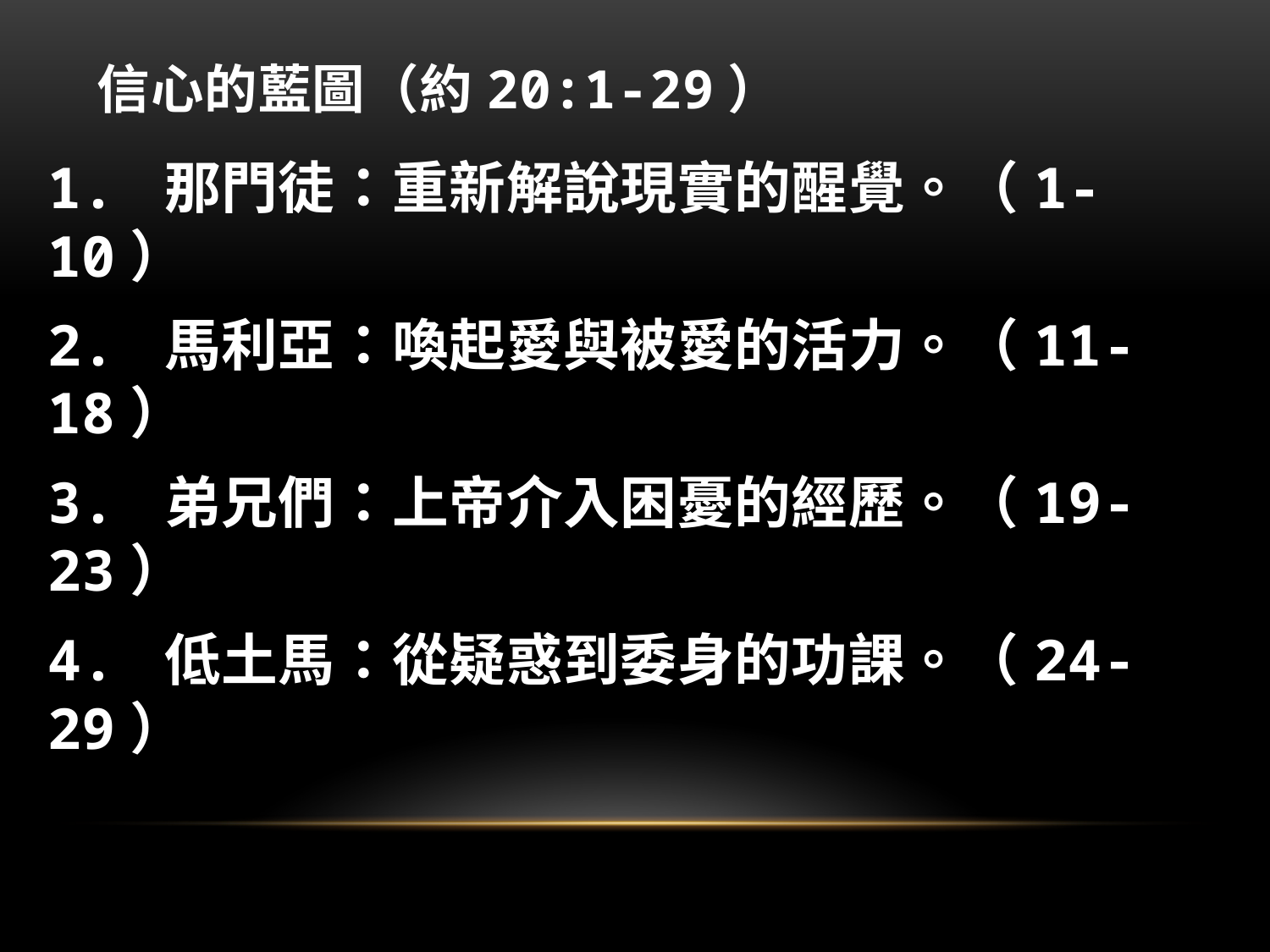

# 信心的藍圖（約20:1-29）
1. 那門徒：重新解說現實的醒覺。（1-10）
2. 馬利亞：喚起愛與被愛的活力。（11-18）
3. 弟兄們：上帝介入困憂的經歷。（19-23）
4. 低土馬：從疑惑到委身的功課。（24-29）